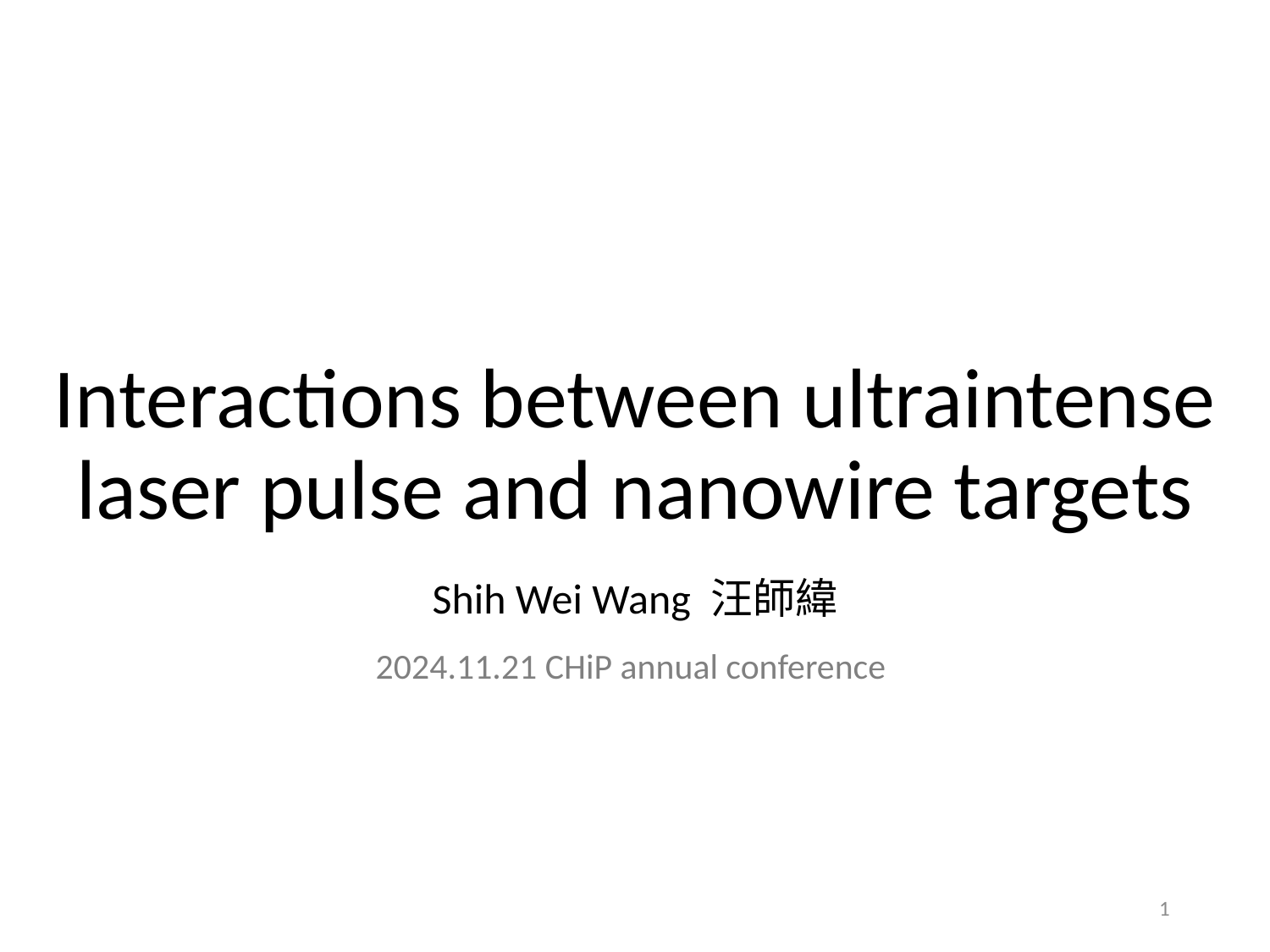

# Interactions between ultraintense laser pulse and nanowire targets
Shih Wei Wang 汪師緯
2024.11.21 CHiP annual conference

1